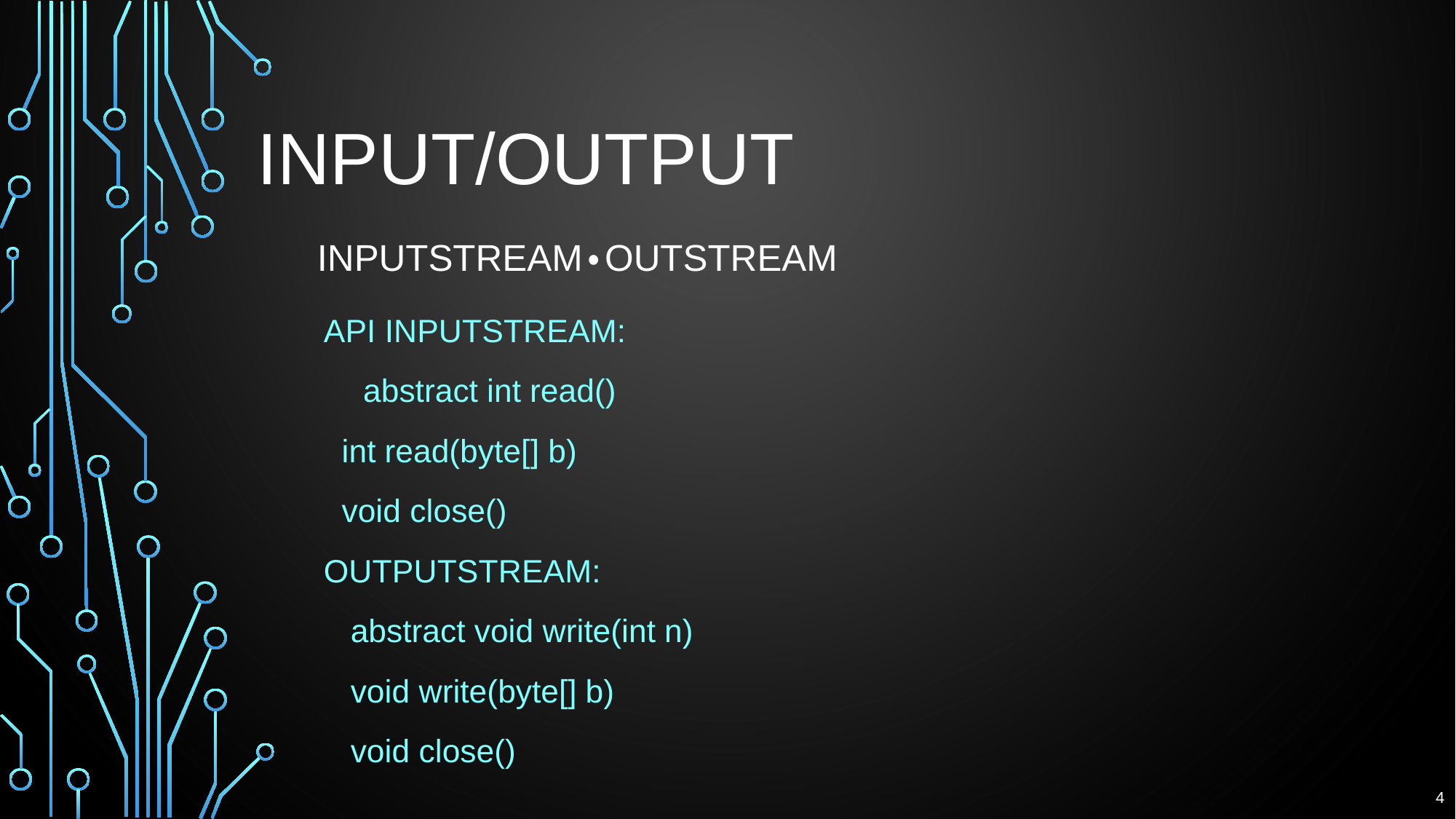

# INPUT/OUTPUT
INPUTSTREAM・OUTSTREAM
API INPUTSTREAM:
　abstract int read()
  int read(byte[] b)
  void close()
OUTPUTSTREAM:
   abstract void write(int n)
   void write(byte[] b)
   void close()
4